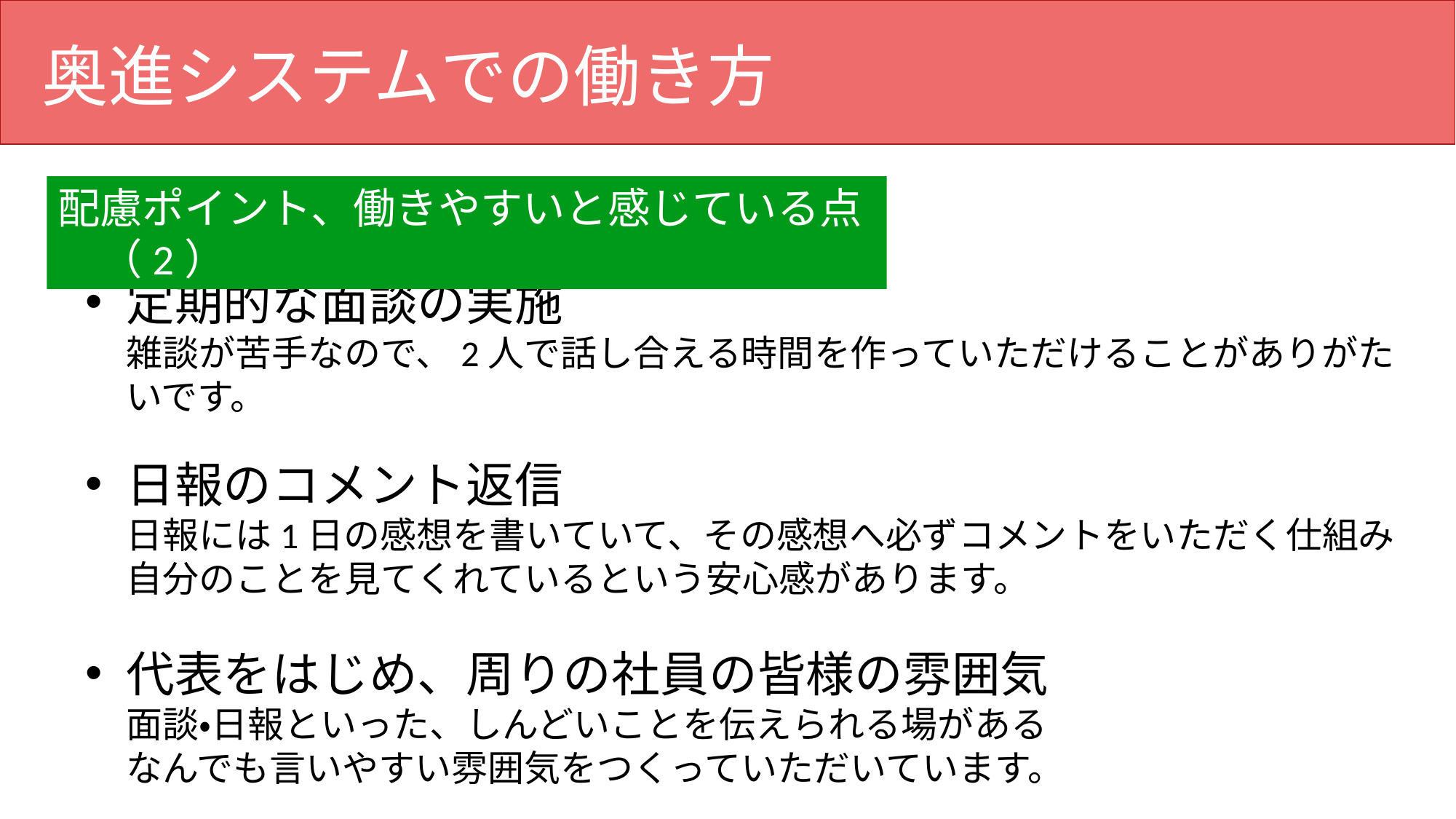

# 奥進システムでの働き方
配慮ポイント、働きやすいと感じている点　（2）
定期的な面談の実施
雑談が苦手なので、2人で話し合える時間を作っていただけることがありがたいです。

日報のコメント返信
日報には1日の感想を書いていて、その感想へ必ずコメントをいただく仕組み
自分のことを見てくれているという安心感があります。

代表をはじめ、周りの社員の皆様の雰囲気
面談・日報といった、しんどいことを伝えられる場がある
なんでも言いやすい雰囲気をつくっていただいています。